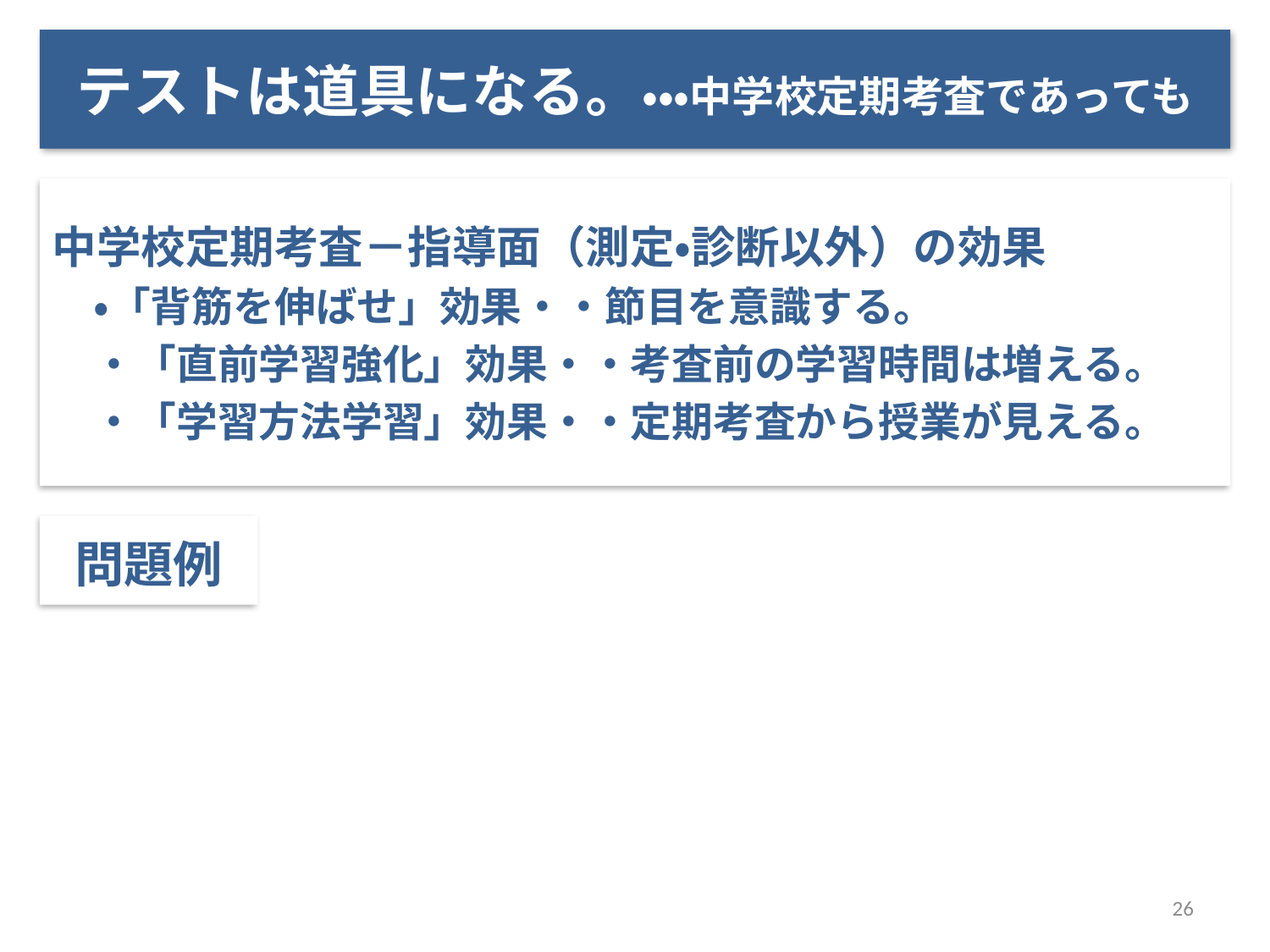

# テストは道具になる。・・・中学校定期考査であっても
中学校定期考査－指導面（測定・診断以外）の効果
　・「背筋を伸ばせ」効果・・節目を意識する。
　・「直前学習強化」効果・・考査前の学習時間は増える。
　・「学習方法学習」効果・・定期考査から授業が見える。
問題例

26